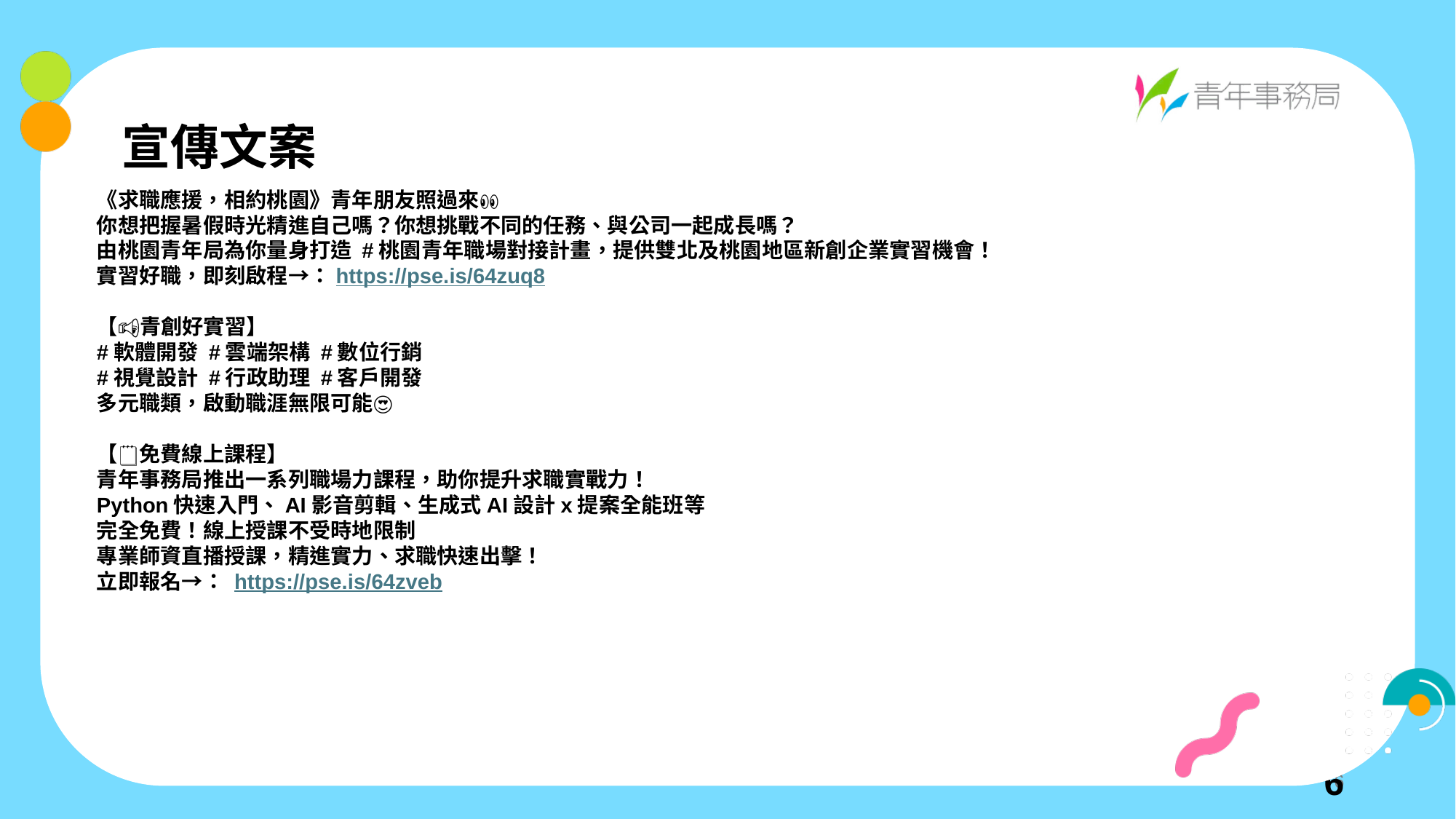

宣傳文案
《求職應援，相約桃園》青年朋友照過來👀
你想把握暑假時光精進自己嗎？你想挑戰不同的任務、與公司一起成長嗎？
由桃園青年局為你量身打造 #桃園青年職場對接計畫，提供雙北及桃園地區新創企業實習機會！
實習好職，即刻啟程→：https://pse.is/64zuq8

【📢青創好實習】
#軟體開發 #雲端架構 #數位行銷
#視覺設計 #行政助理 #客戶開發
多元職類，啟動職涯無限可能😍

【🗒免費線上課程】
青年事務局推出一系列職場力課程，助你提升求職實戰力！
Python快速入門、AI影音剪輯、生成式AI設計x提案全能班等
完全免費！線上授課不受時地限制
專業師資直播授課，精進實力、求職快速出擊！
立即報名→： https://pse.is/64zveb

6